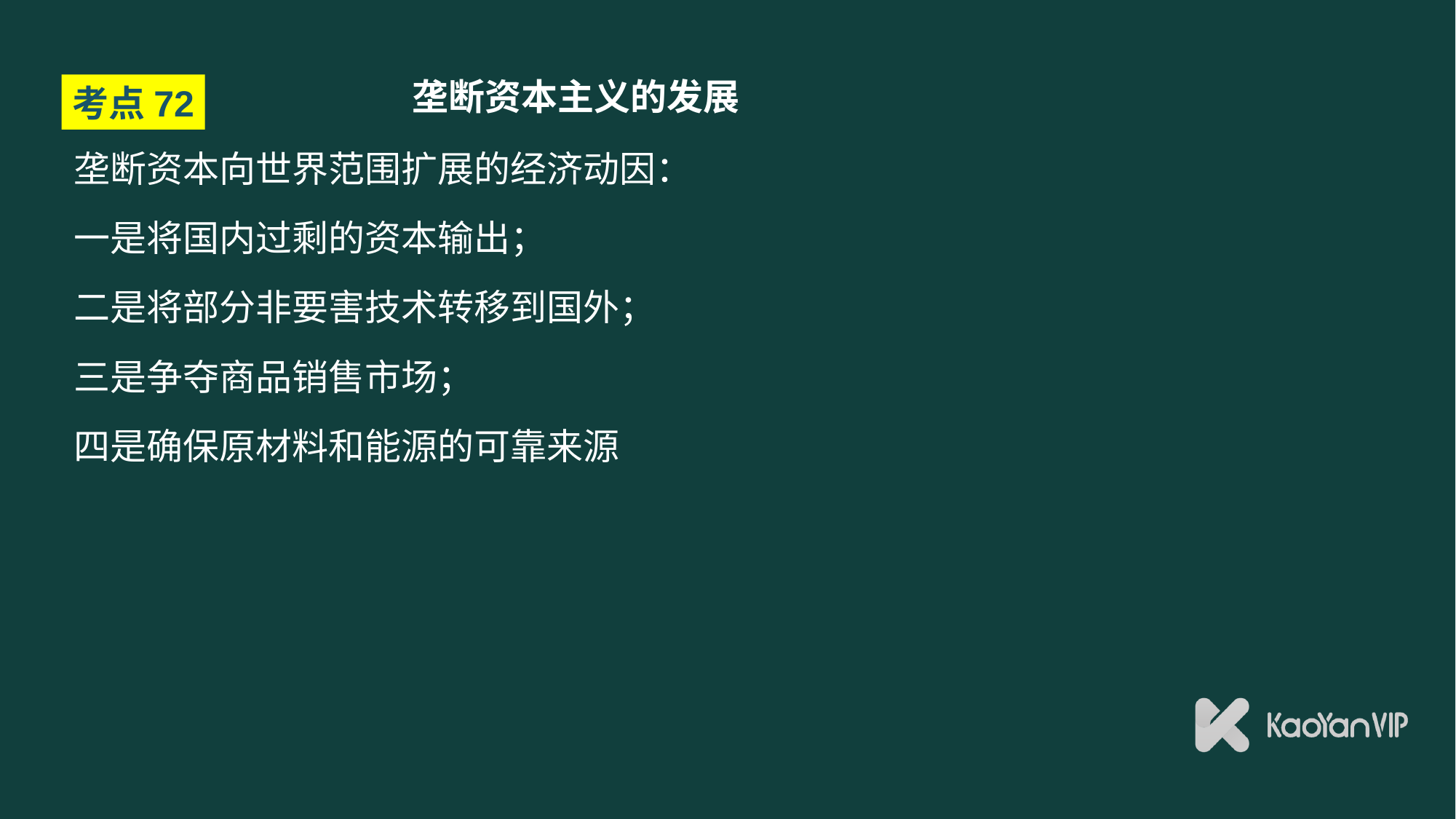

# 垄断资本主义的发展
考点72
垄断资本向世界范围扩展的经济动因：
一是将国内过剩的资本输出；
二是将部分非要害技术转移到国外；
三是争夺商品销售市场；
四是确保原材料和能源的可靠来源